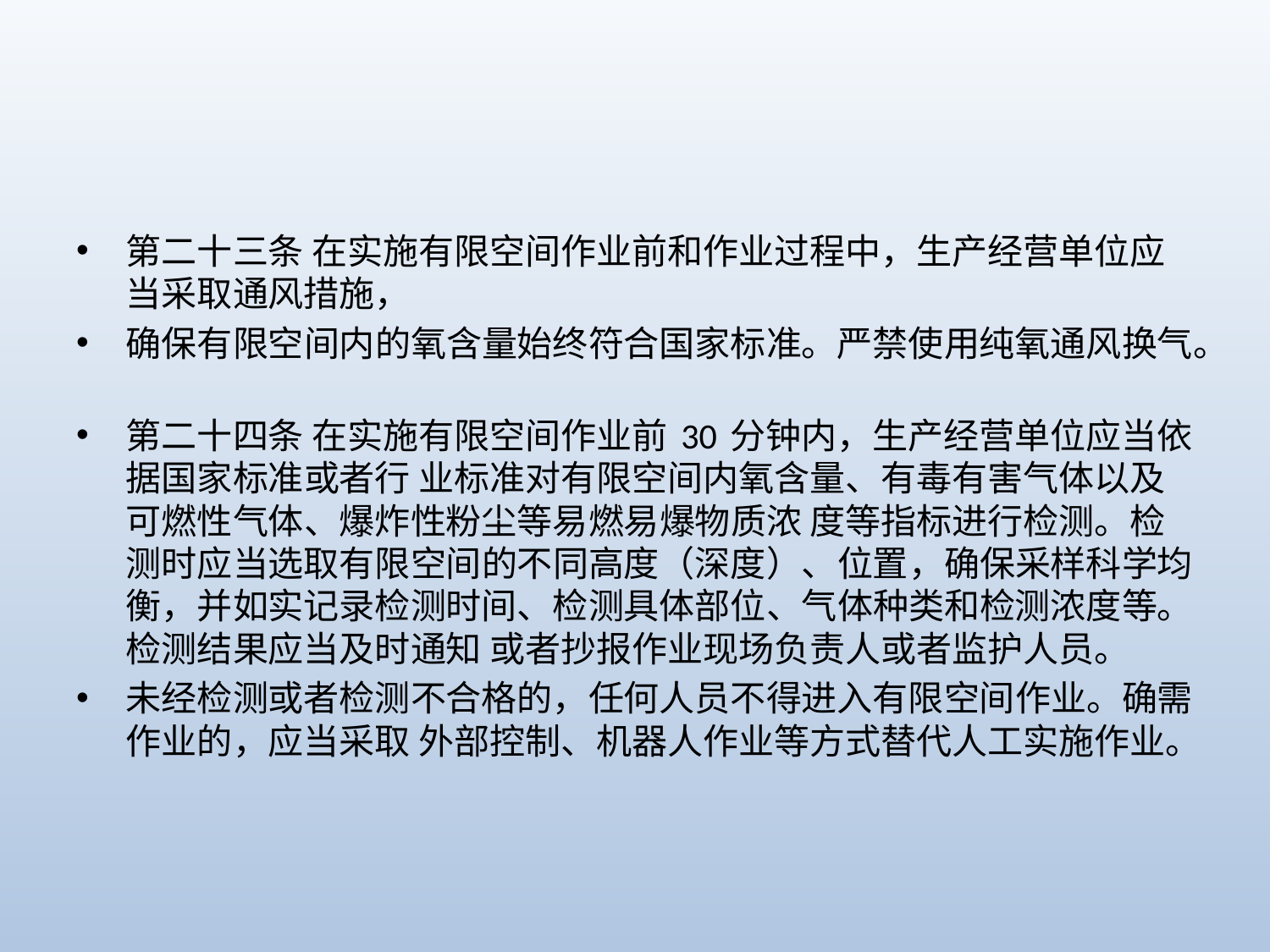

#
第二十三条 在实施有限空间作业前和作业过程中，生产经营单位应当采取通风措施，
确保有限空间内的氧含量始终符合国家标准。严禁使用纯氧通风换气。
第二十四条 在实施有限空间作业前 30 分钟内，生产经营单位应当依据国家标准或者行 业标准对有限空间内氧含量、有毒有害气体以及可燃性气体、爆炸性粉尘等易燃易爆物质浓 度等指标进行检测。检测时应当选取有限空间的不同高度（深度）、位置，确保采样科学均 衡，并如实记录检测时间、检测具体部位、气体种类和检测浓度等。检测结果应当及时通知 或者抄报作业现场负责人或者监护人员。
未经检测或者检测不合格的，任何人员不得进入有限空间作业。确需作业的，应当采取 外部控制、机器人作业等方式替代人工实施作业。